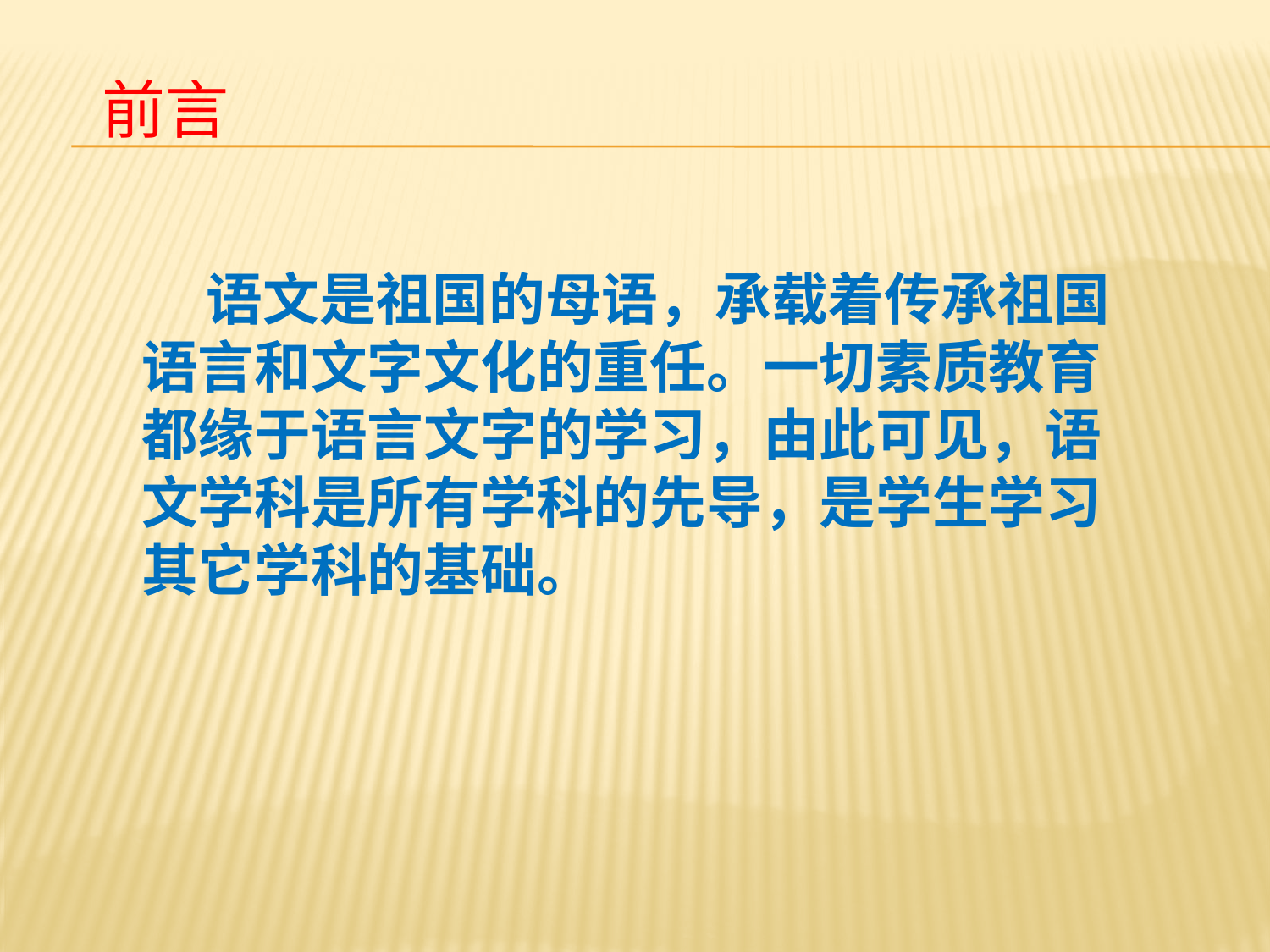

# 前言
    语文是祖国的母语，承载着传承祖国语言和文字文化的重任。一切素质教育都缘于语言文字的学习，由此可见，语文学科是所有学科的先导，是学生学习其它学科的基础。